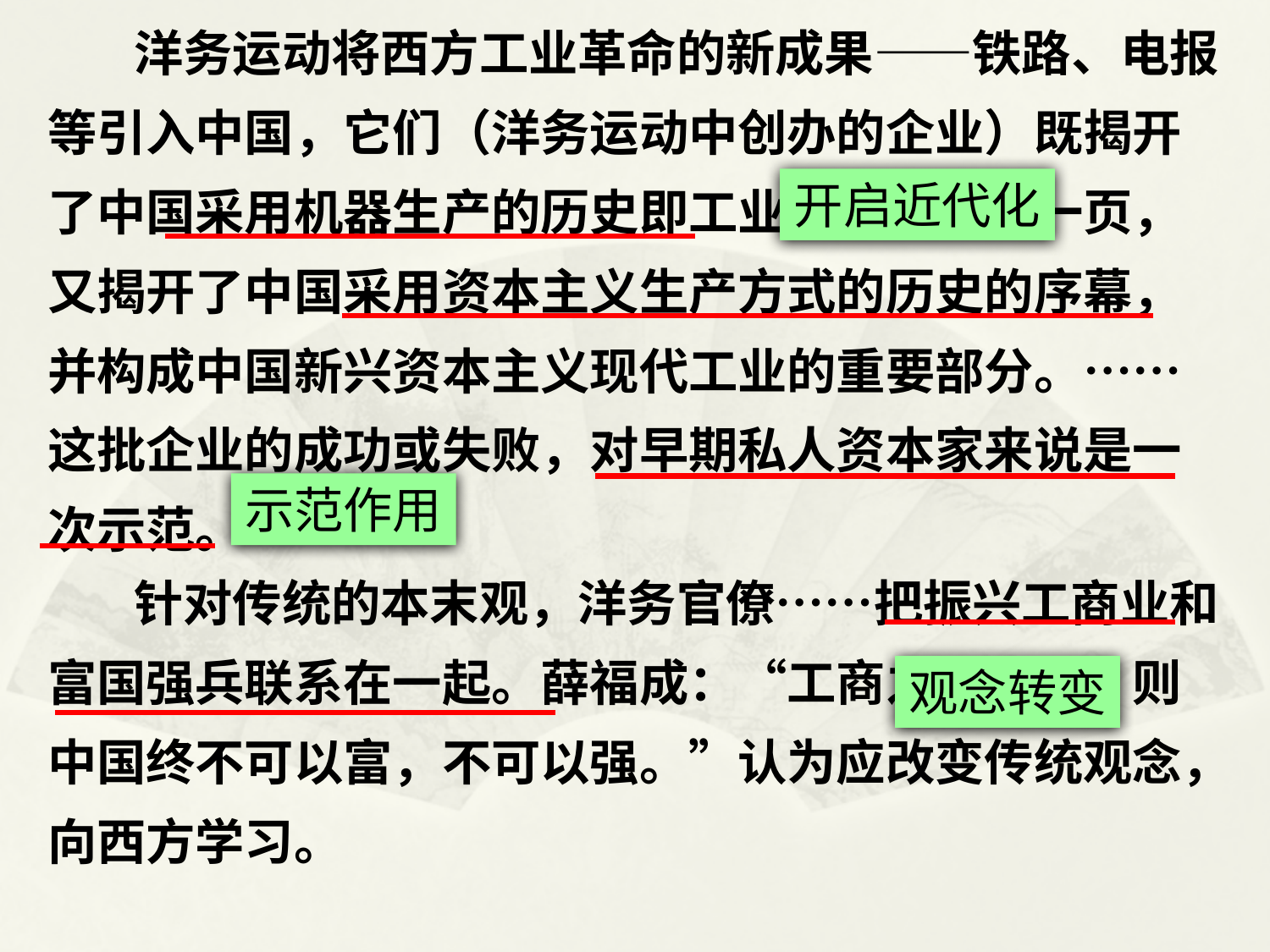

洋务运动将西方工业革命的新成果——铁路、电报等引入中国，它们（洋务运动中创办的企业）既揭开了中国采用机器生产的历史即工业化历史的第一页，又揭开了中国采用资本主义生产方式的历史的序幕，并构成中国新兴资本主义现代工业的重要部分。……这批企业的成功或失败，对早期私人资本家来说是一次示范。
开启近代化
示范作用
 针对传统的本末观，洋务官僚……把振兴工商业和富国强兵联系在一起。薛福成：“工商之业不振，则中国终不可以富，不可以强。”认为应改变传统观念，向西方学习。
观念转变